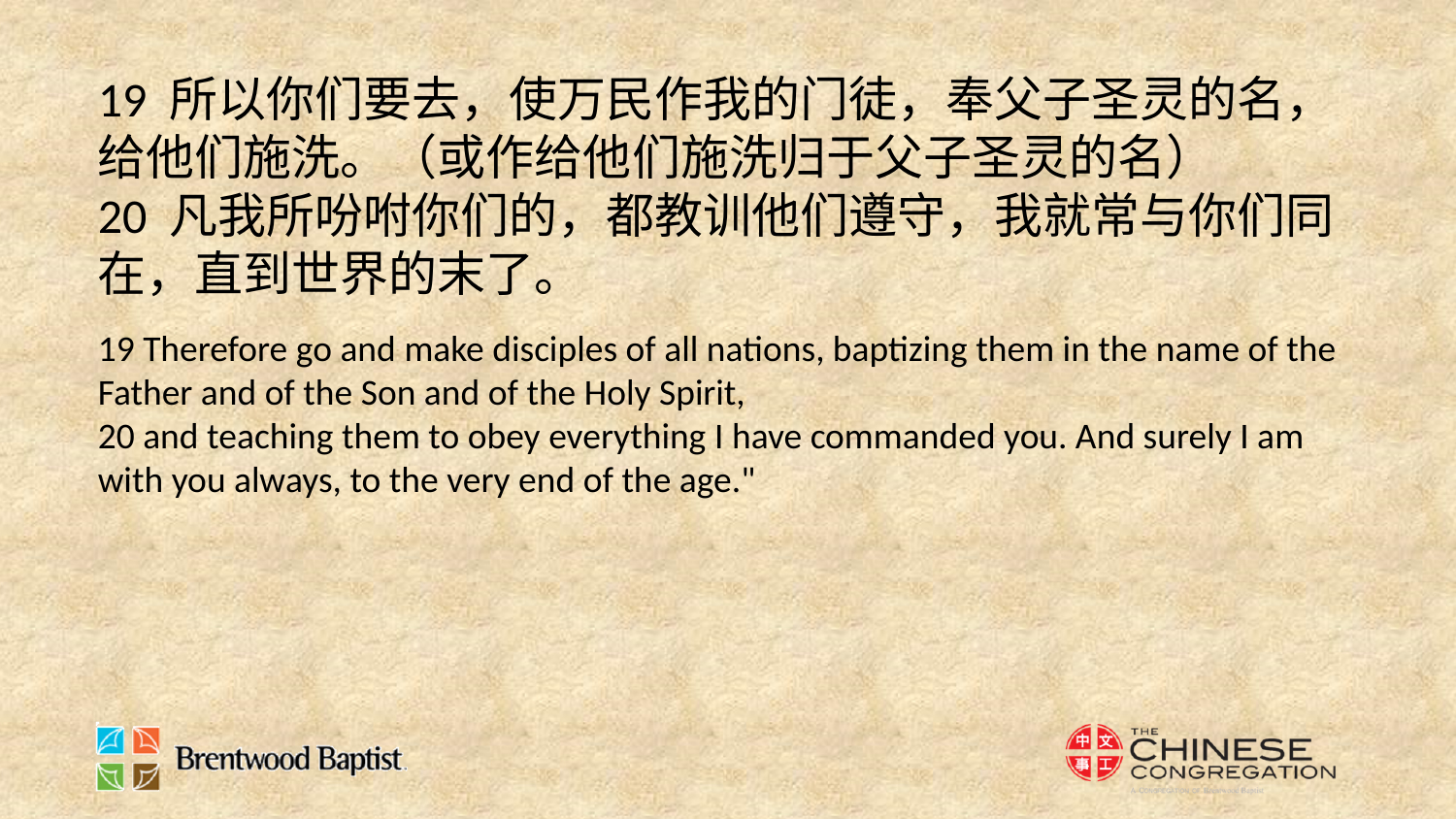

19 所以你们要去，使万民作我的门徒，奉父子圣灵的名，给他们施洗。（或作给他们施洗归于父子圣灵的名）
20 凡我所吩咐你们的，都教训他们遵守，我就常与你们同在，直到世界的末了。

19 Therefore go and make disciples of all nations, baptizing them in the name of the Father and of the Son and of the Holy Spirit,
20 and teaching them to obey everything I have commanded you. And surely I am with you always, to the very end of the age."